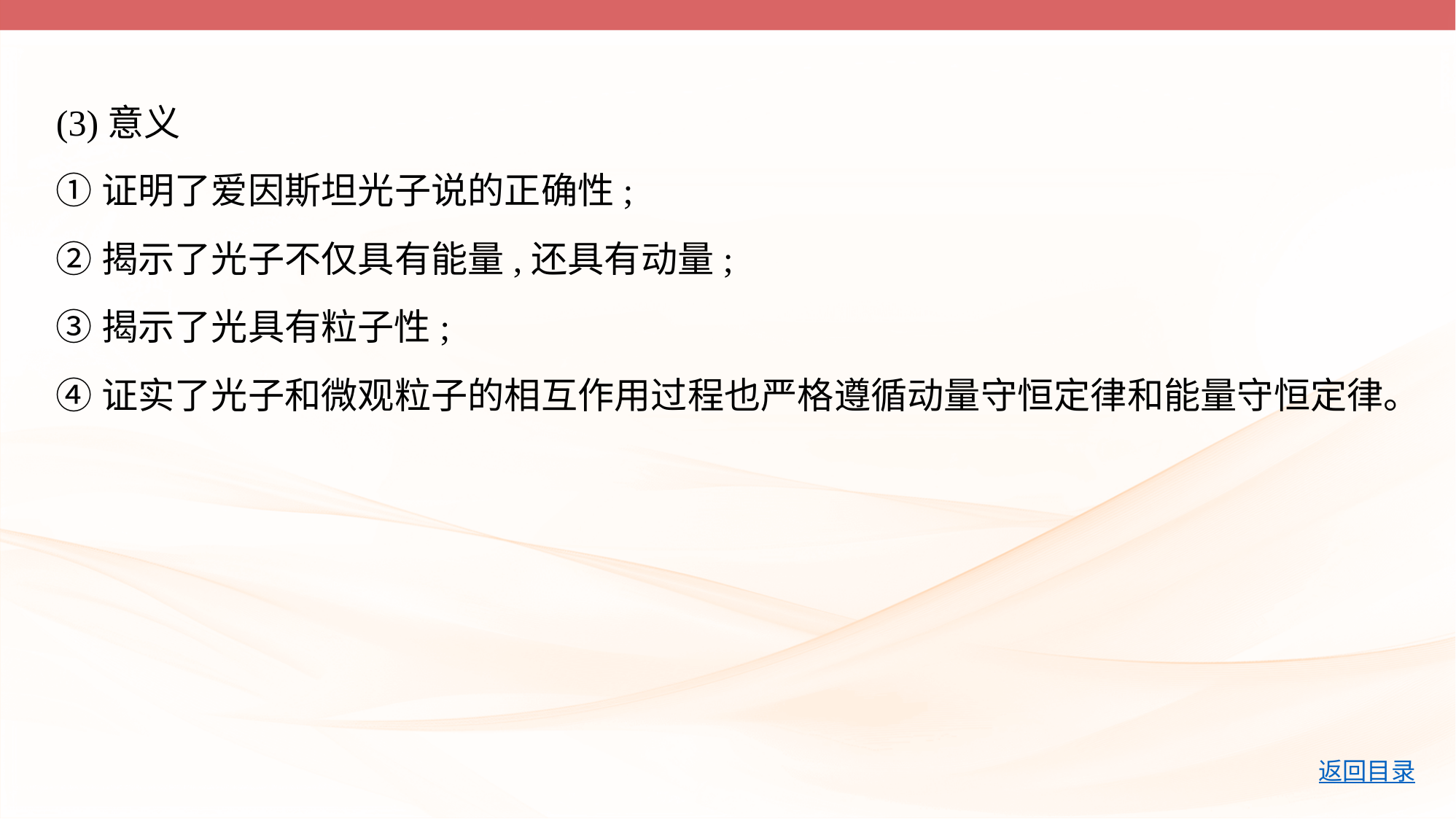

(3)意义
①证明了爱因斯坦光子说的正确性;
②揭示了光子不仅具有能量,还具有动量;
③揭示了光具有粒子性;
④证实了光子和微观粒子的相互作用过程也严格遵循动量守恒定律和能量守恒定律。